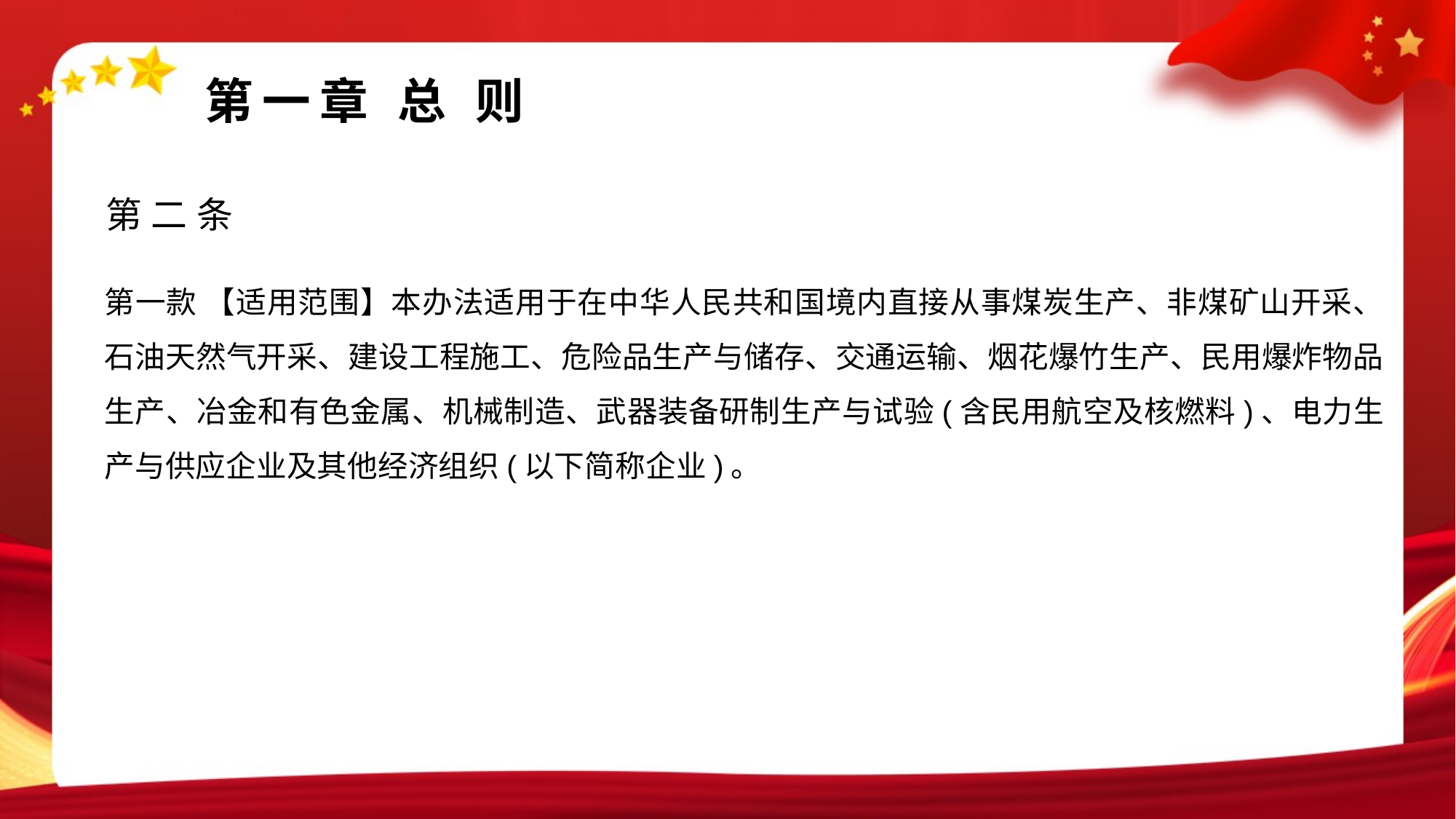

#
第一章 总 则
第二条
第一款 【适用范围】本办法适用于在中华人民共和国境内直接从事煤炭生产、非煤矿山开采、石油天然气开采、建设工程施工、危险品生产与储存、交通运输、烟花爆竹生产、民用爆炸物品生产、冶金和有色金属、机械制造、武器装备研制生产与试验(含民用航空及核燃料)、电力生产与供应企业及其他经济组织(以下简称企业)。